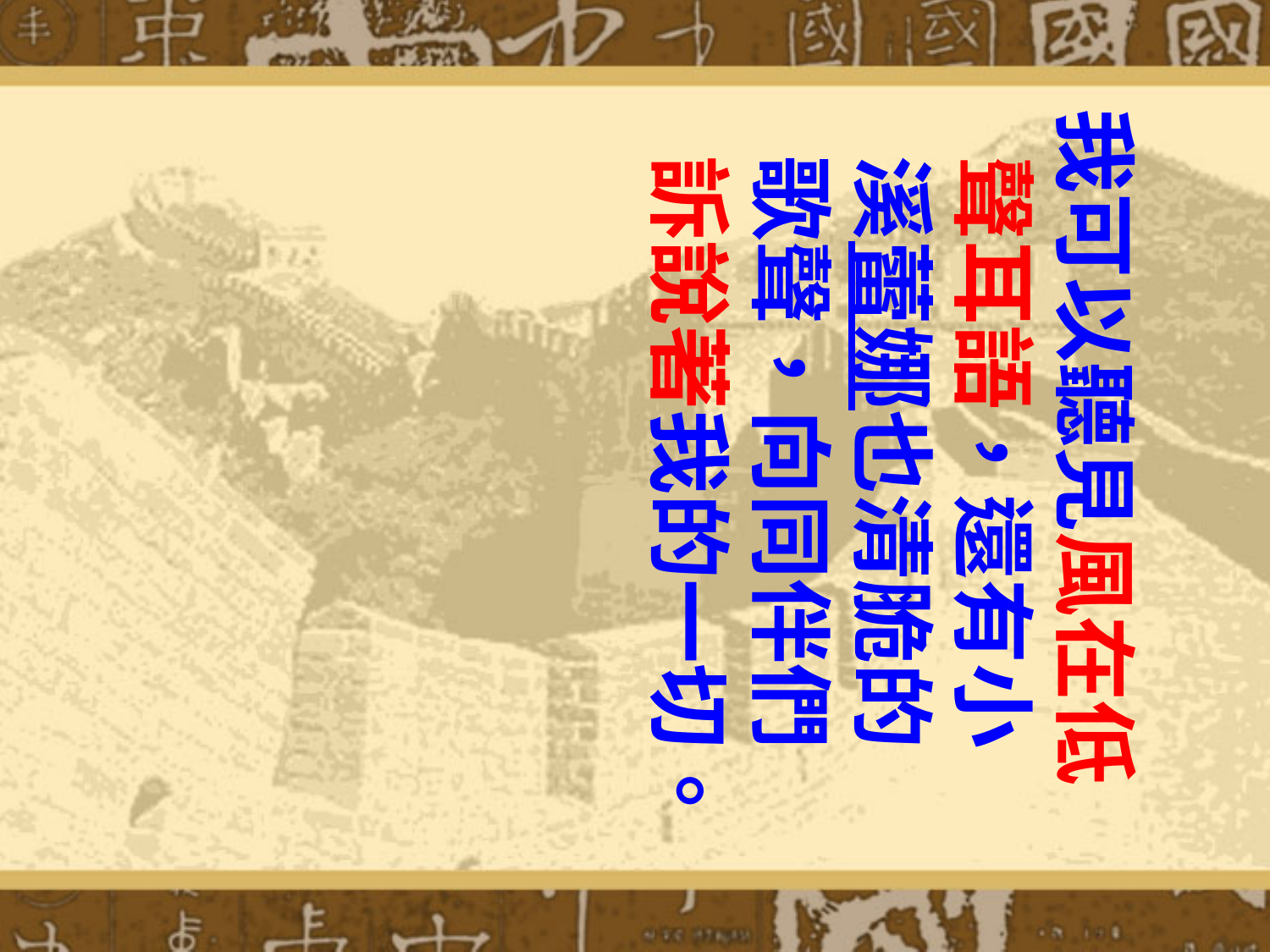

我可以聽見風在低聲耳語，還有小溪蕾娜也清脆的歌聲，向同伴們訴說著我的一切。